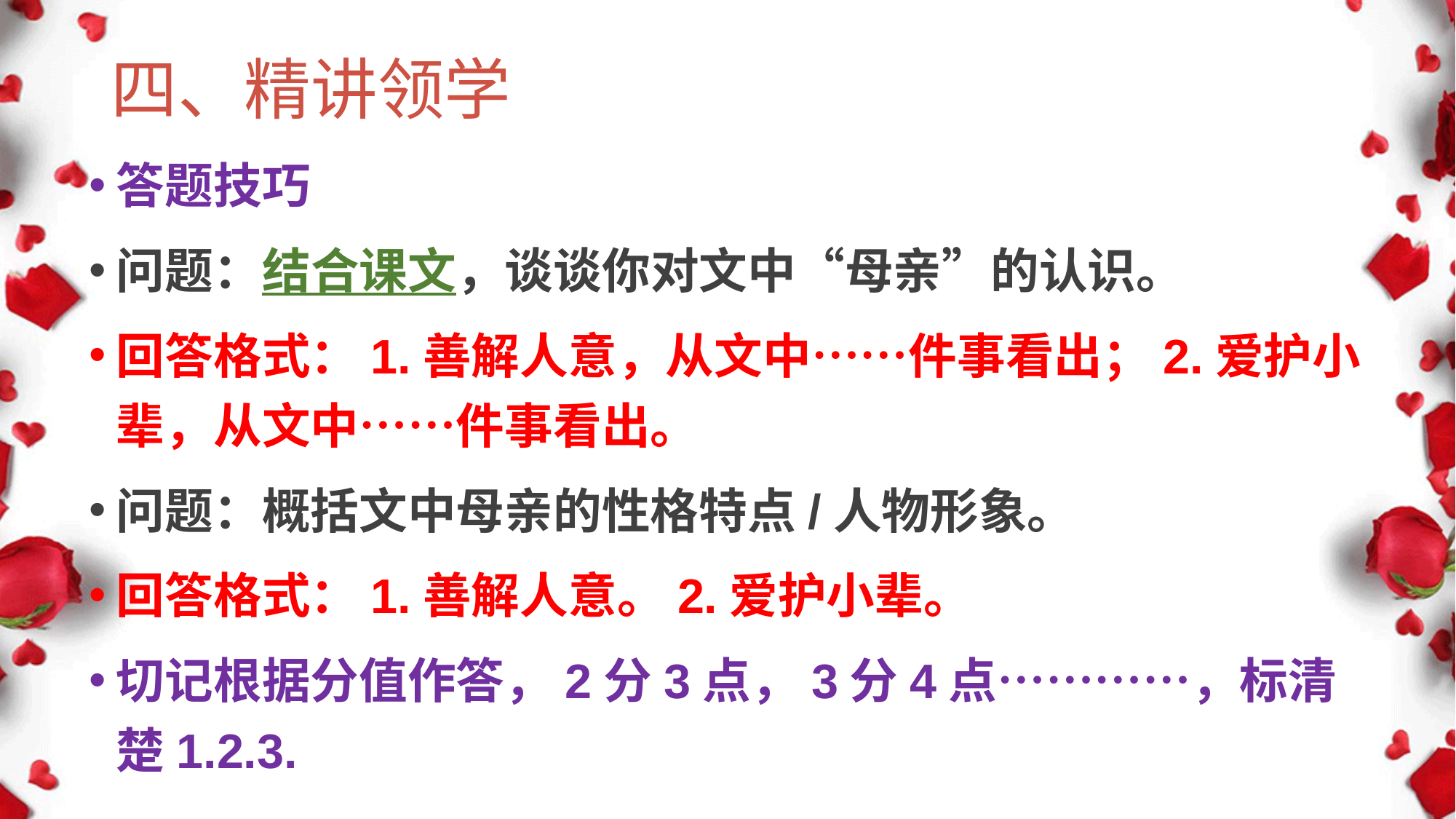

# 四、精讲领学
答题技巧
问题：结合课文，谈谈你对文中“母亲”的认识。
回答格式：1.善解人意，从文中……件事看出；2.爱护小辈，从文中……件事看出。
问题：概括文中母亲的性格特点/人物形象。
回答格式：1.善解人意。2.爱护小辈。
切记根据分值作答，2分3点，3分4点…………，标清楚1.2.3.